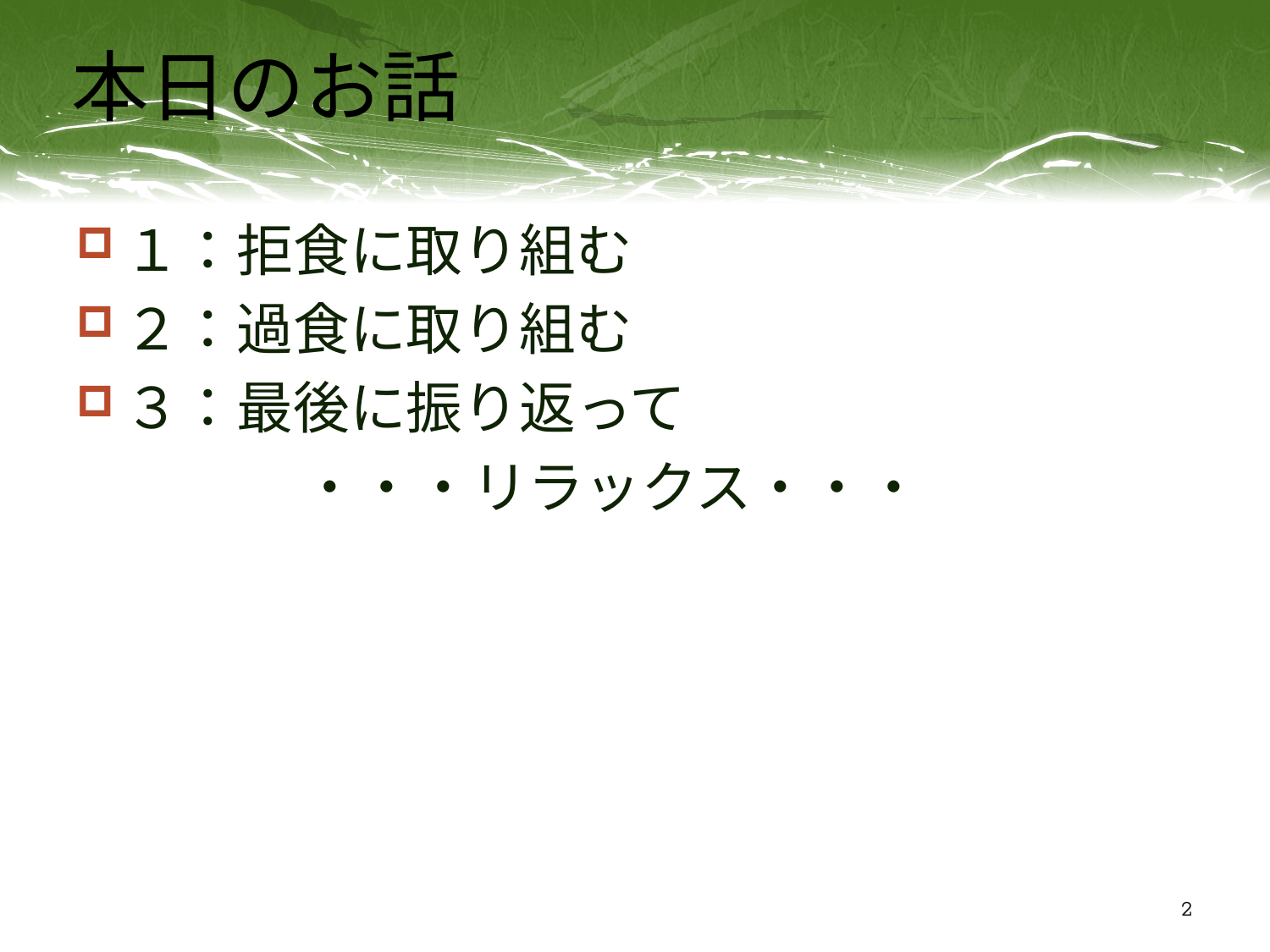

# 本日のお話
１：拒食に取り組む
２：過食に取り組む
３：最後に振り返って
　　　　・・・リラックス・・・
2